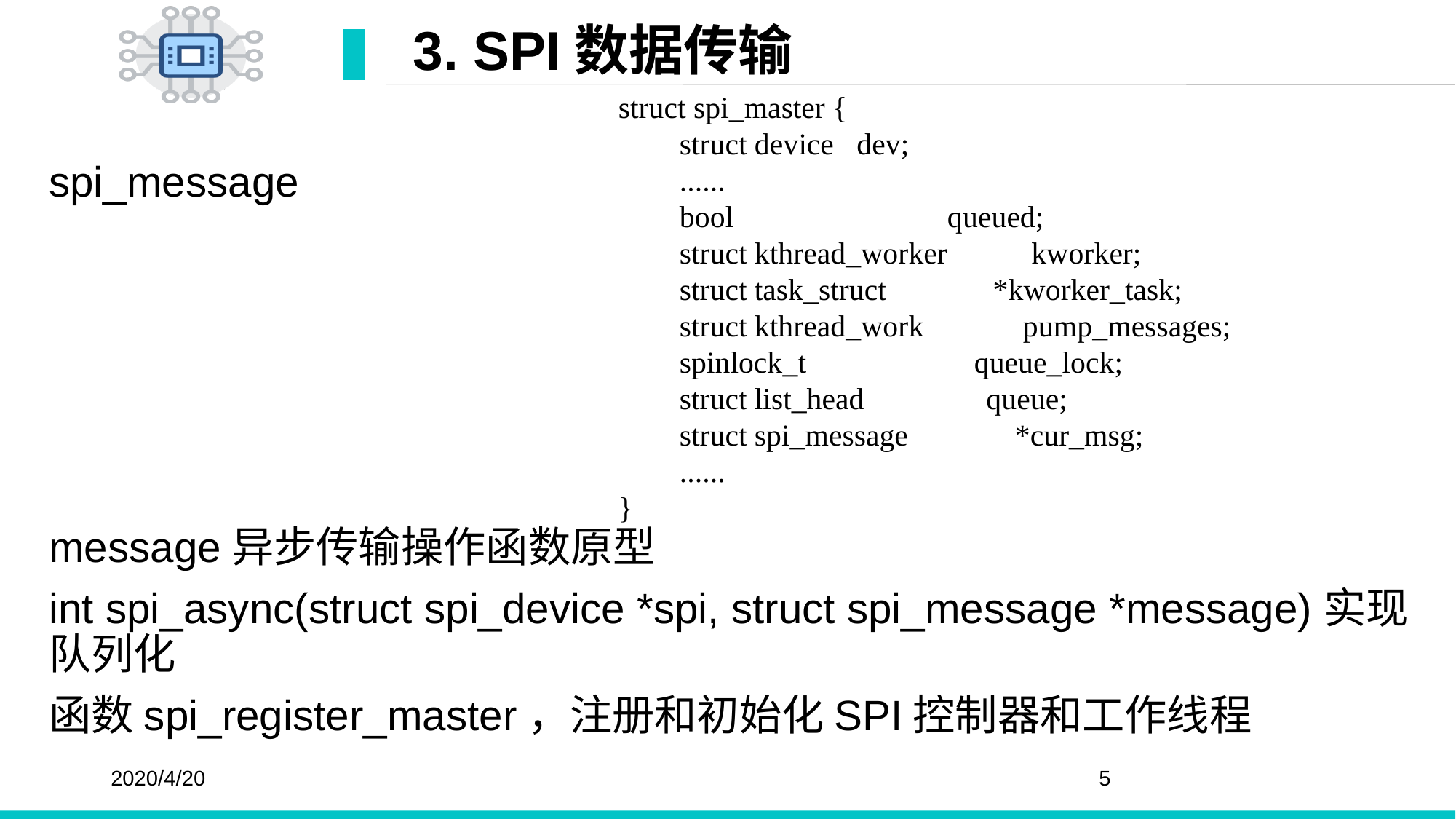

# 3. SPI数据传输
struct spi_master {
        struct device   dev;
        ......
        bool                            queued;
        struct kthread_worker           kworker;
        struct task_struct              *kworker_task;
        struct kthread_work             pump_messages;
        spinlock_t                      queue_lock;
        struct list_head                queue;
        struct spi_message              *cur_msg;
        ......
}
spi_message

message异步传输操作函数原型
int spi_async(struct spi_device *spi, struct spi_message *message)实现队列化
函数spi_register_master，注册和初始化SPI控制器和工作线程
2020/4/20
5